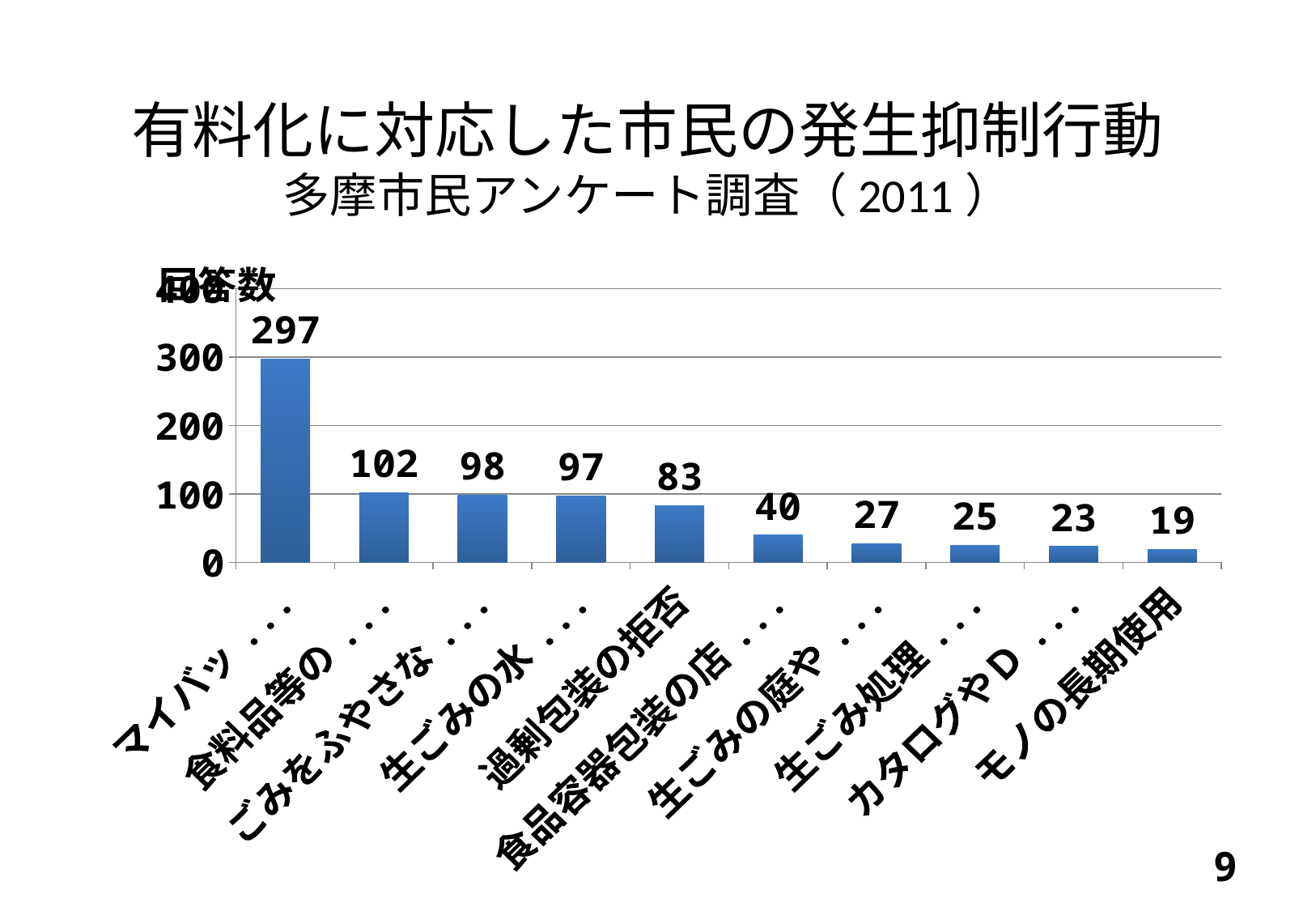

有料化に対応した市民の発生抑制行動
多摩市民アンケート調査（2011）

### Chart

| Category | 回答数 |
|---|---|
| マイバッグの持参 | 297.0 |
| 食料品等の適量購入 | 102.0 |
| ごみをふやさない製品の選択 | 98.0 |
| 生ごみの水切り強化 | 97.0 |
| 過剰包装の拒否 | 83.0 |
| 食品容器包装の店舗内回収箱への排出 | 40.0 |
| 生ごみの庭や畑への埋込み | 27.0 |
| 生ごみ処理機の利用 | 25.0 |
| カタログやＤＭの受取拒否 | 23.0 |
| モノの長期使用 | 19.0 |
9